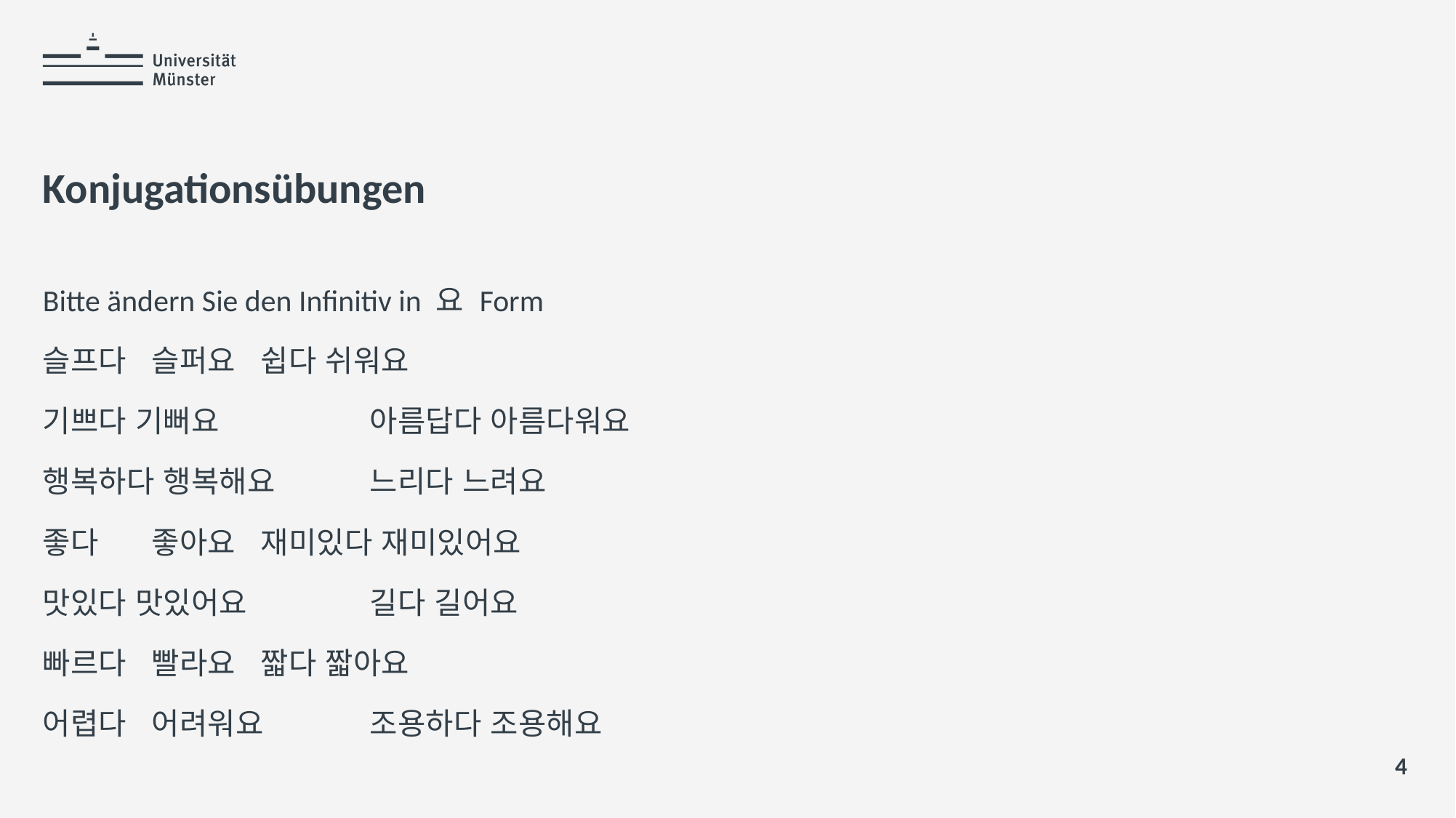

# Konjugationsübungen
Bitte ändern Sie den Infinitiv in 요 Form
슬프다	슬퍼요	쉽다 쉬워요
기쁘다 기뻐요		아름답다 아름다워요
행복하다 행복해요	느리다 느려요
좋다	좋아요	재미있다 재미있어요
맛있다 맛있어요		길다 길어요
빠르다	빨라요	짧다 짧아요
어렵다	어려워요	조용하다 조용해요

4